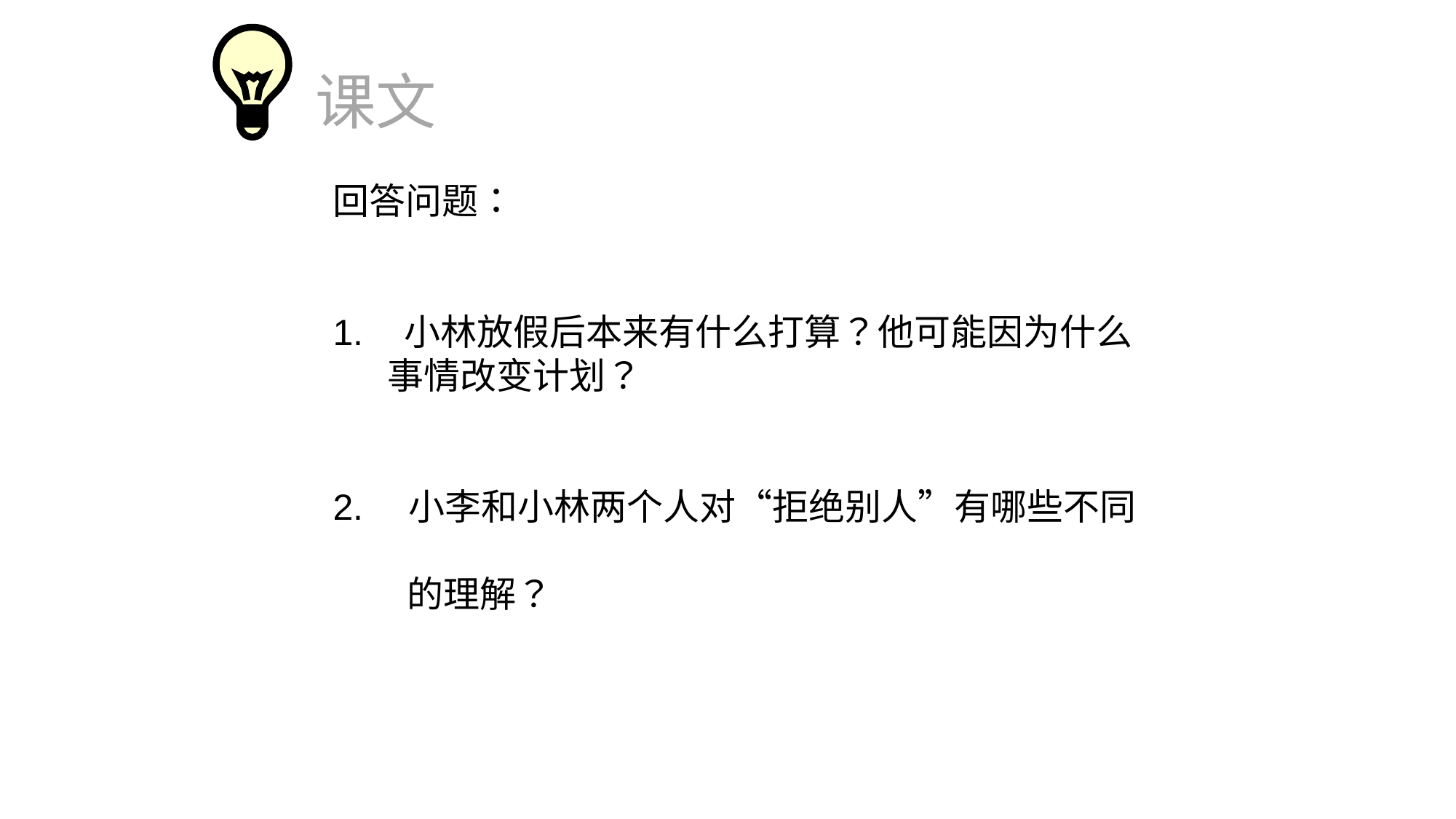

课文
回答问题：

 小林放假后本来有什么打算？他可能因为什么事情改变计划？

2.　小李和小林两个人对“拒绝别人”有哪些不同
        的理解？